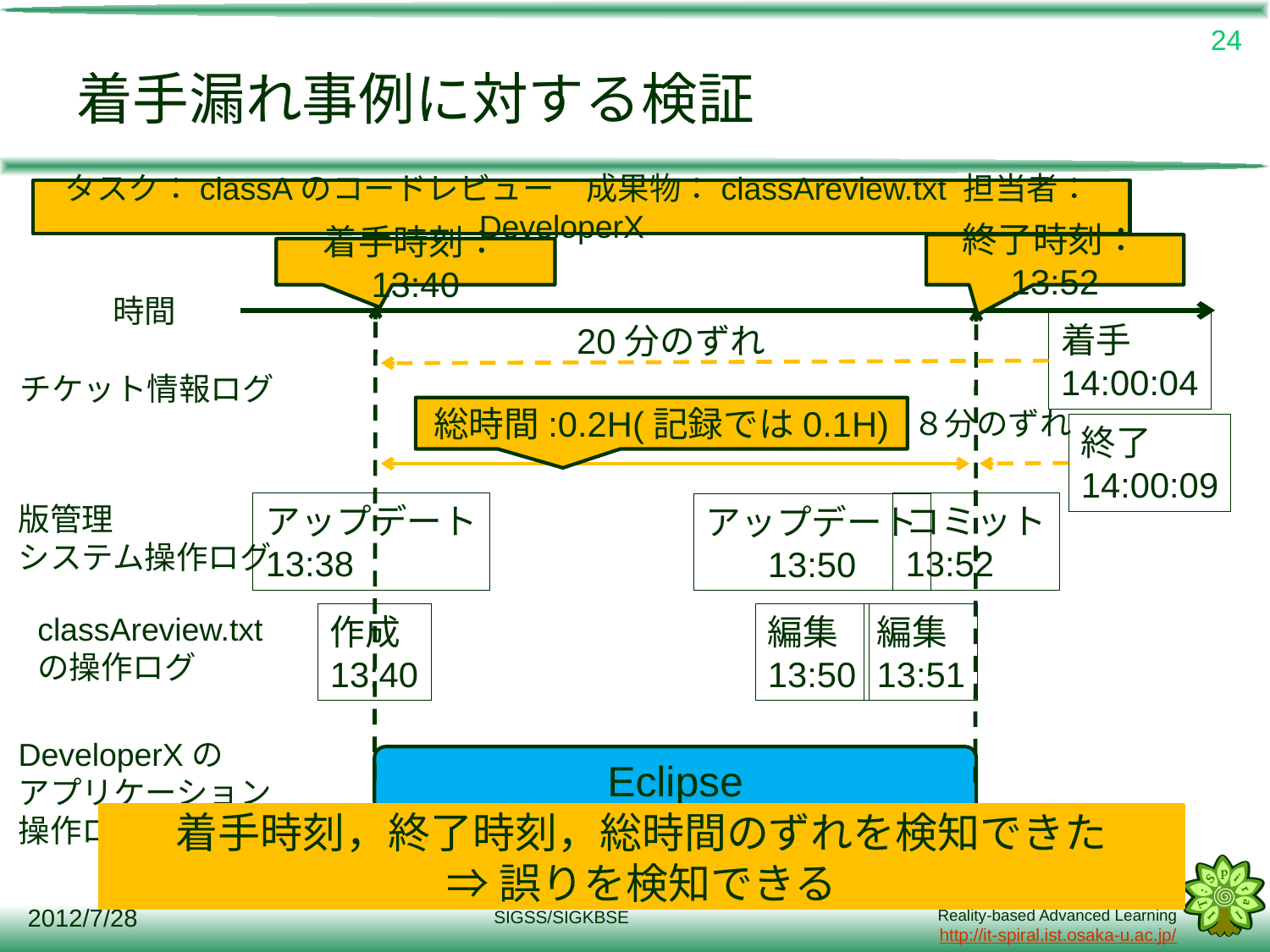

24
# 着手漏れ事例に対する検証
タスク：classAのコードレビュー　成果物：classAreview.txt 担当者：DeveloperX
終了時刻：13:52
着手時刻：13:40
時間
着手
14:00:04
20分のずれ
チケット情報ログ
総時間:0.2H(記録では0.1H)
８分のずれ
終了
14:00:09
アップデート
13:38
コミット
13:52
版管理
システム操作ログ
アップデート
13:50
classAreview.txt
の操作ログ
作成
13:40
編集
13:50
編集
13:51
DeveloperXの
アプリケーション
操作ログ
Eclipse
着手時刻，終了時刻，総時間のずれを検知できた
⇒誤りを検知できる
13:52
13:40
2012/7/28
SIGSS/SIGKBSE